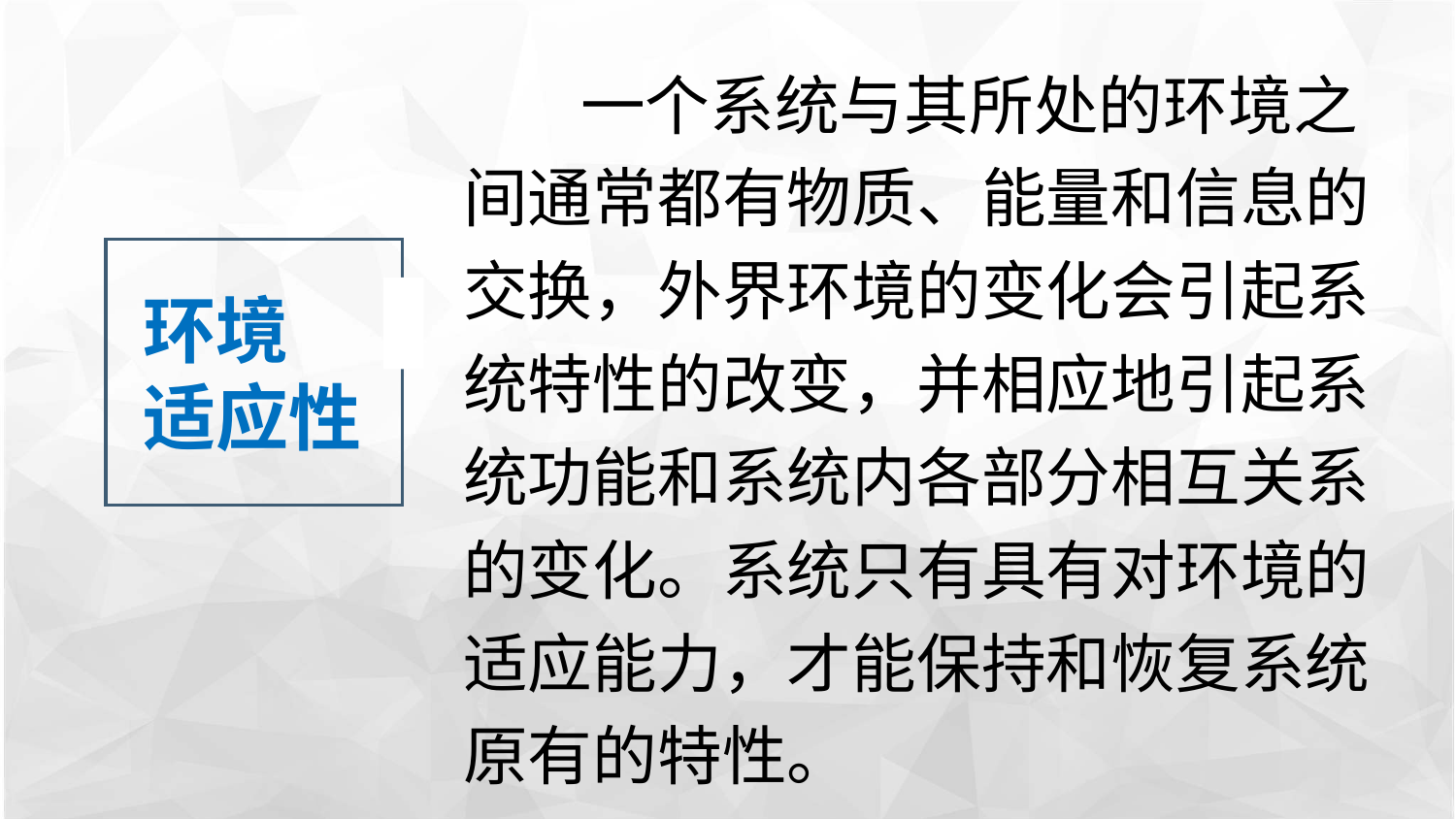

一个系统与其所处的环境之间通常都有物质、能量和信息的交换，外界环境的变化会引起系统特性的改变，并相应地引起系统功能和系统内各部分相互关系的变化。系统只有具有对环境的适应能力，才能保持和恢复系统原有的特性。

环境
适应性